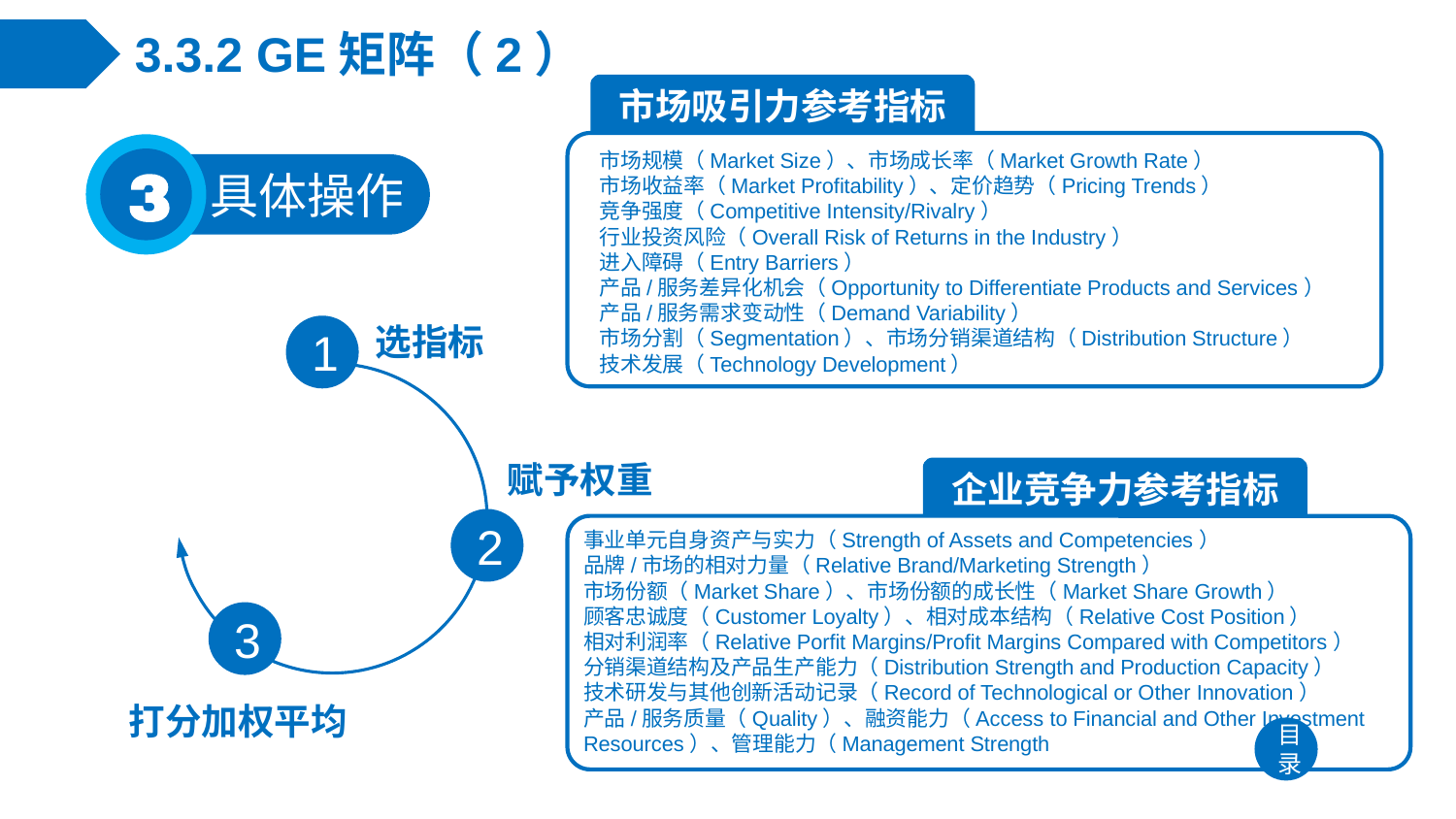

# 3.3.2 GE矩阵（2）
市场吸引力参考指标

3
具体操作
市场规模（Market Size）、市场成长率（Market Growth Rate）
市场收益率（Market Profitability）、定价趋势（Pricing Trends）
竞争强度（Competitive Intensity/Rivalry）
行业投资风险（Overall Risk of Returns in the Industry）
进入障碍（Entry Barriers）
产品/服务差异化机会（Opportunity to Differentiate Products and Services）
产品/服务需求变动性（Demand Variability）
市场分割（Segmentation）、市场分销渠道结构（Distribution Structure）
技术发展（Technology Development）
选指标
1

赋予权重
企业竞争力参考指标
2

事业单元自身资产与实力（Strength of Assets and Competencies）
品牌/市场的相对力量（Relative Brand/Marketing Strength）
市场份额（Market Share）、市场份额的成长性（Market Share Growth）
顾客忠诚度（Customer Loyalty）、相对成本结构（Relative Cost Position）
相对利润率（Relative Porfit Margins/Profit Margins Compared with Competitors）
分销渠道结构及产品生产能力（Distribution Strength and Production Capacity）
技术研发与其他创新活动记录（Record of Technological or Other Innovation）
产品/服务质量（Quality）、融资能力（Access to Financial and Other Investment Resources）、管理能力（Management Strength
3
打分加权平均
目录